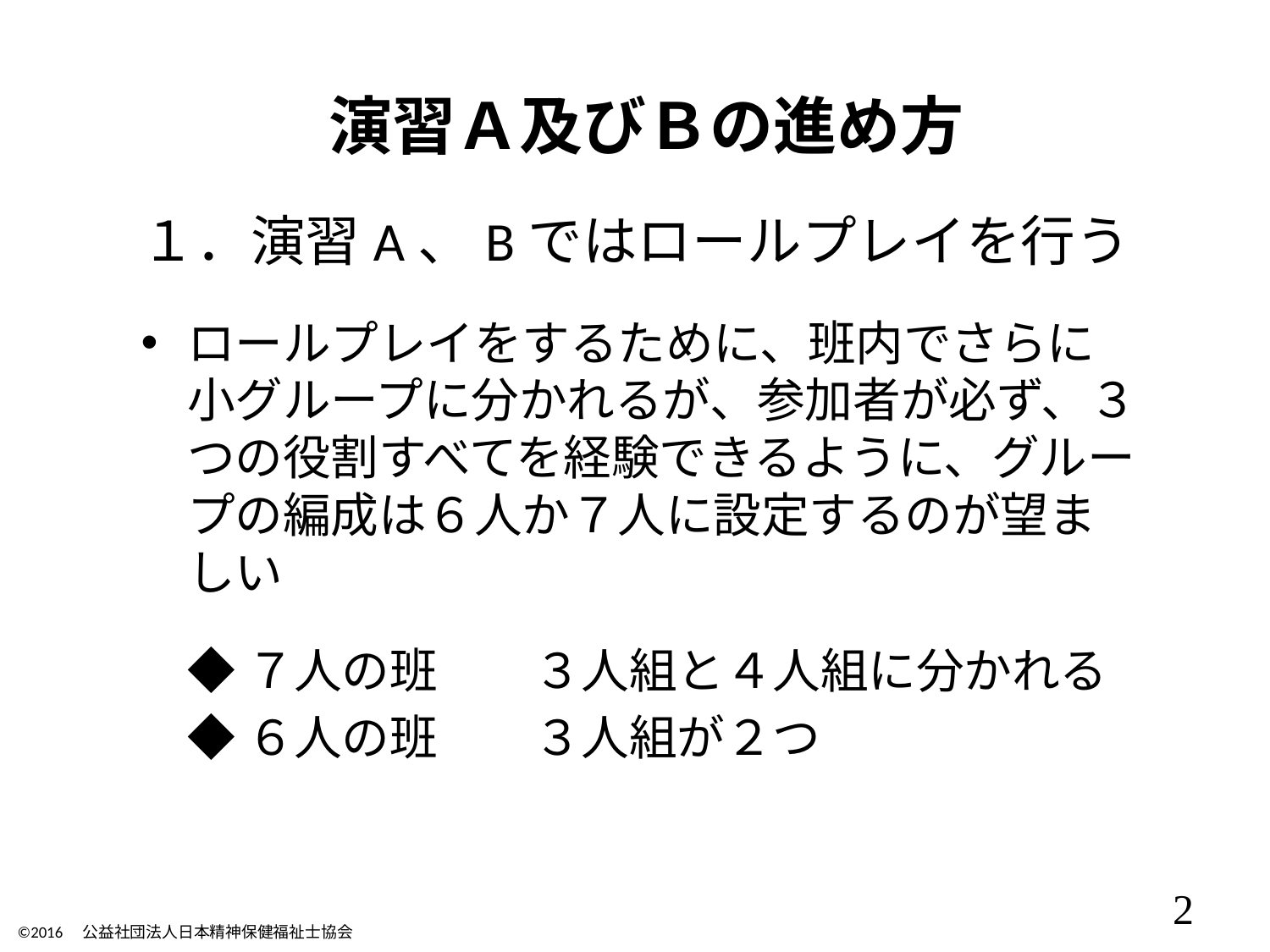

# 演習Ａ及びＢの進め方
１．演習A、Bではロールプレイを行う
ロールプレイをするために、班内でさらに小グループに分かれるが、参加者が必ず、３つの役割すべてを経験できるように、グループの編成は６人か７人に設定するのが望ましい
◆７人の班　　３人組と４人組に分かれる
◆６人の班　　３人組が２つ
2
©2016　公益社団法人日本精神保健福祉士協会